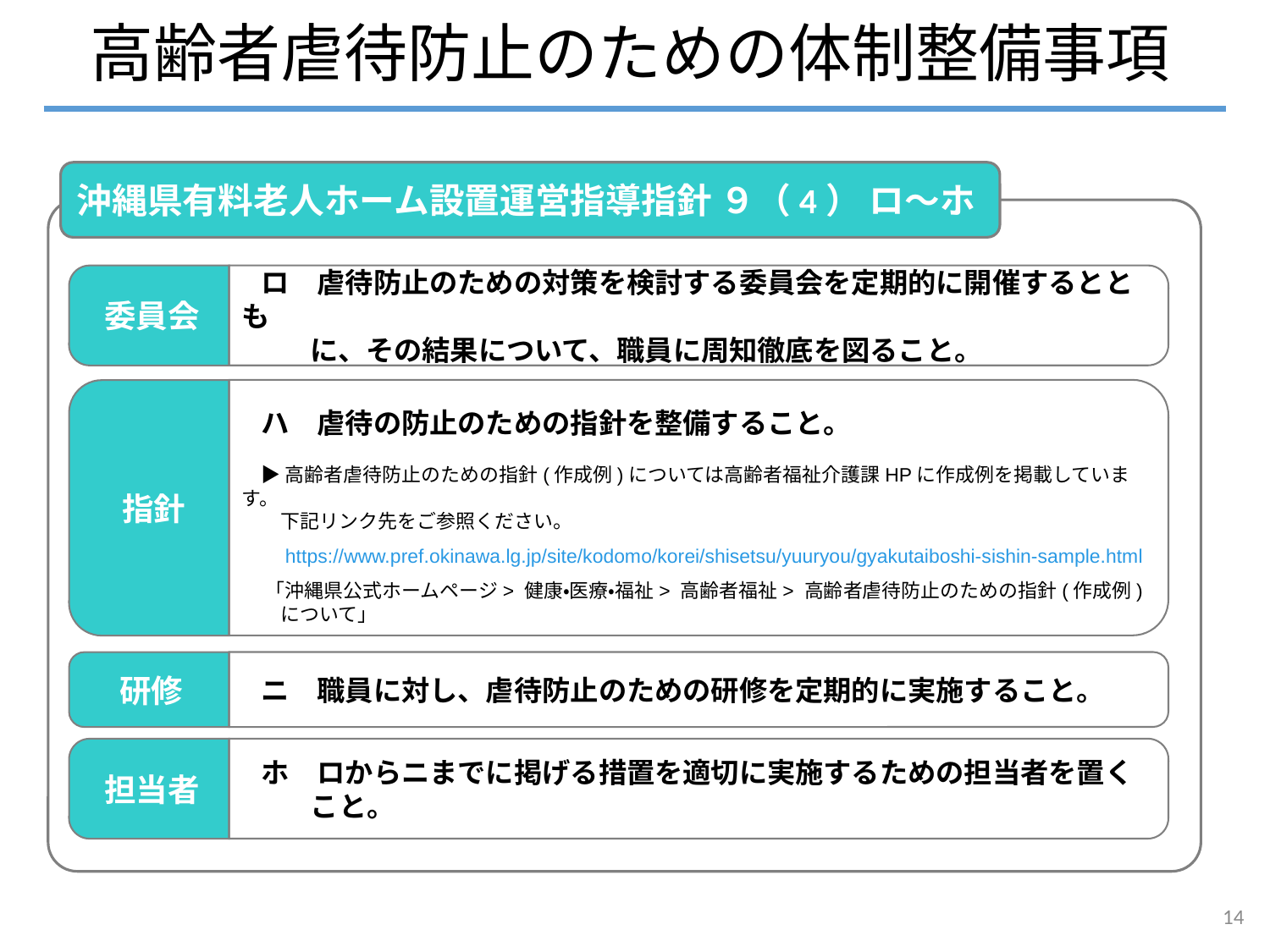

ロ　虐待防止のための対策を検討する委員会を定期的に開催するととも
　　  に、その結果について、職員に周知徹底を図ること。
# 高齢者虐待防止のための体制整備事項

  ハ　虐待の防止のための指針を整備すること。

　▶ 高齢者虐待防止のための指針(作成例)については高齢者福祉介護課HPに作成例を掲載しています。
　　下記リンク先をご参照ください。
　　https://www.pref.okinawa.lg.jp/site/kodomo/korei/shisetsu/yuuryou/gyakutaiboshi-sishin-sample.html
　 「沖縄県公式ホームページ> 健康・医療・福祉> 高齢者福祉> 高齢者虐待防止のための指針(作成例)
　　について」
沖縄県有料老人ホーム設置運営指導指針 ９（4） ロ～ホ

  ニ　職員に対し、虐待防止のための研修を定期的に実施すること。
委員会
  ホ　ロからニまでに掲げる措置を適切に実施するための担当者を置く
　　  こと。
指針
研修
担当者
14